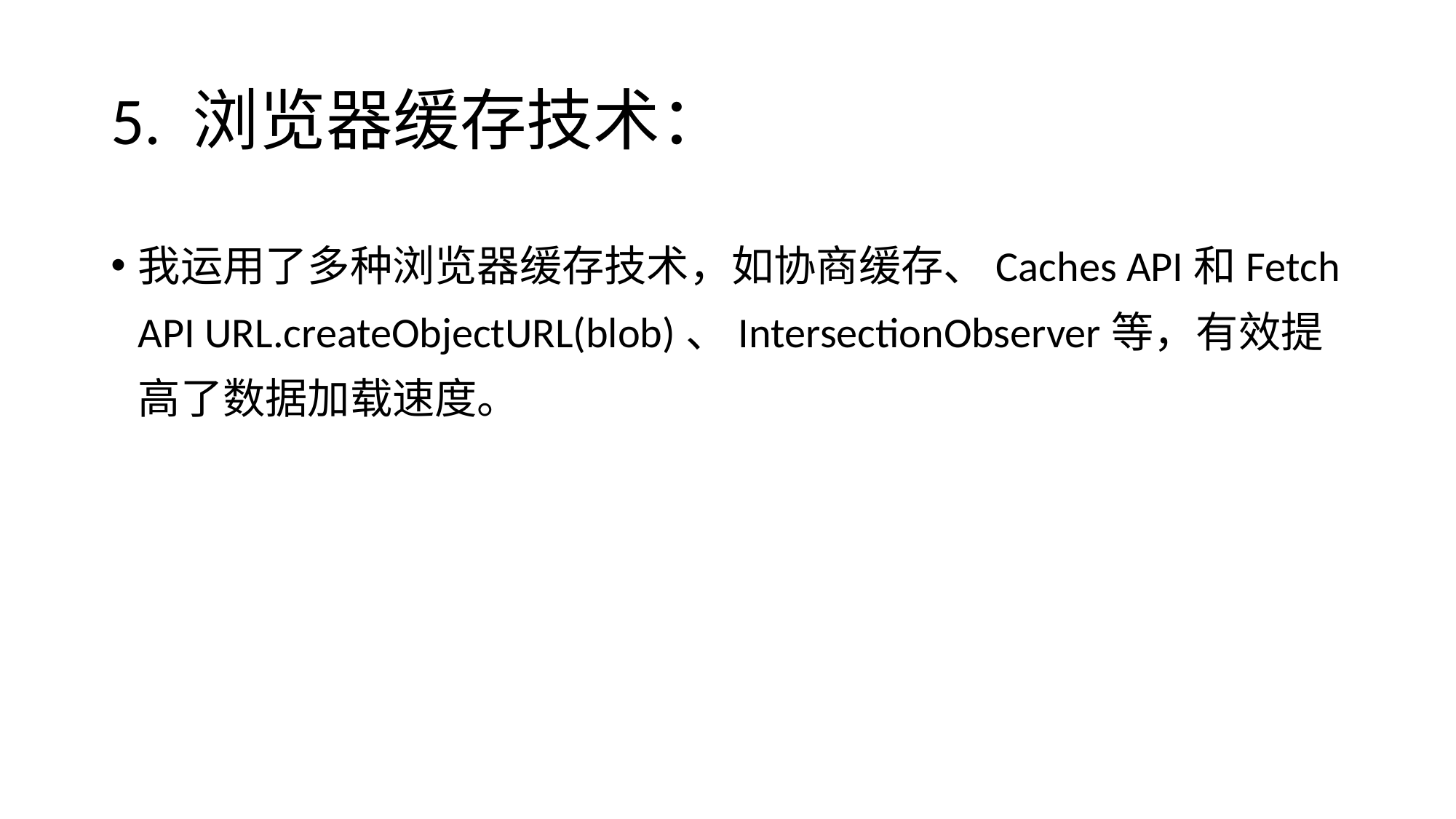

# 5. 浏览器缓存技术：
我运用了多种浏览器缓存技术，如协商缓存、Caches API和Fetch API URL.createObjectURL(blob)、IntersectionObserver等，有效提高了数据加载速度。